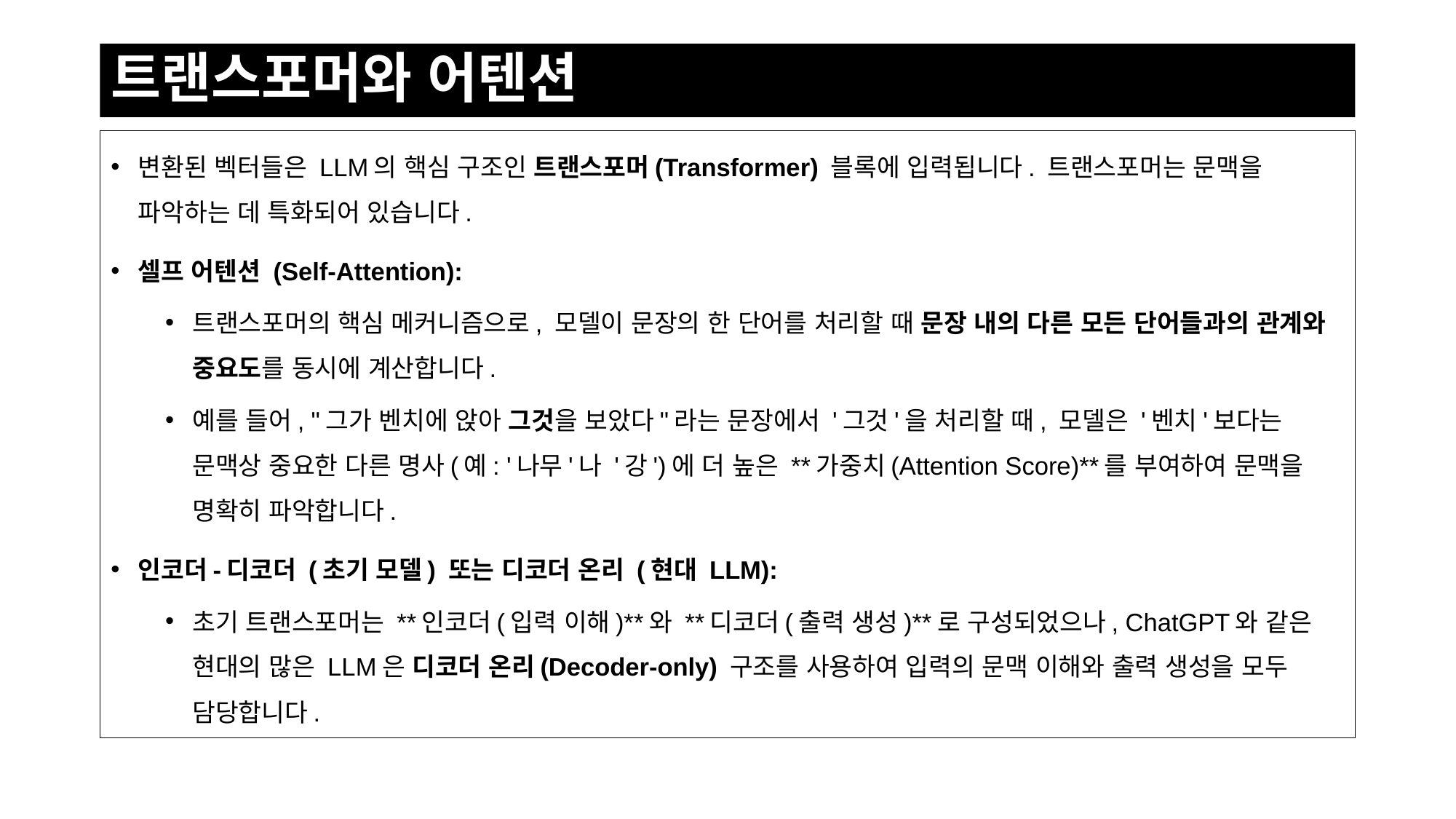

# 트랜스포머와 어텐션
변환된 벡터들은 LLM의 핵심 구조인 트랜스포머(Transformer) 블록에 입력됩니다. 트랜스포머는 문맥을 파악하는 데 특화되어 있습니다.
셀프 어텐션 (Self-Attention):
트랜스포머의 핵심 메커니즘으로, 모델이 문장의 한 단어를 처리할 때 문장 내의 다른 모든 단어들과의 관계와 중요도를 동시에 계산합니다.
예를 들어, "그가 벤치에 앉아 그것을 보았다"라는 문장에서 '그것'을 처리할 때, 모델은 '벤치'보다는 문맥상 중요한 다른 명사(예: '나무'나 '강')에 더 높은 **가중치(Attention Score)**를 부여하여 문맥을 명확히 파악합니다.
인코더-디코더 (초기 모델) 또는 디코더 온리 (현대 LLM):
초기 트랜스포머는 **인코더(입력 이해)**와 **디코더(출력 생성)**로 구성되었으나, ChatGPT와 같은 현대의 많은 LLM은 디코더 온리(Decoder-only) 구조를 사용하여 입력의 문맥 이해와 출력 생성을 모두 담당합니다.